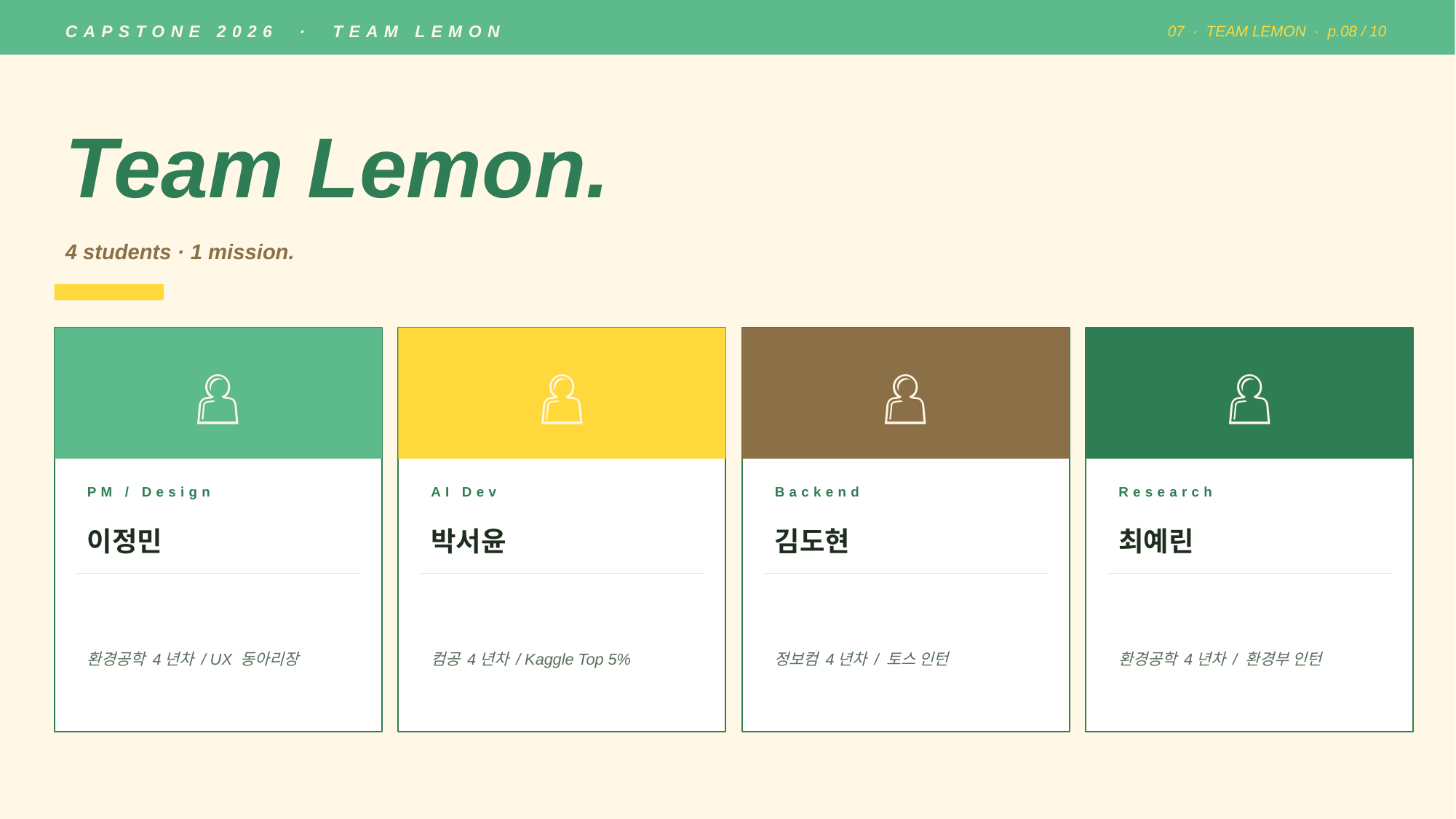

CAPSTONE 2026  ·  TEAM LEMON
07  ·  TEAM LEMON  ·  p.08 / 10
Team Lemon.
4 students · 1 mission.

👤

👤

👤

👤
PM / Design
AI Dev
Backend
Research
이정민
박서윤
김도현
최예린

환경공학 4년차 / UX 동아리장
컴공 4년차 / Kaggle Top 5%
정보컴 4년차 / 토스 인턴
환경공학 4년차 / 환경부 인턴